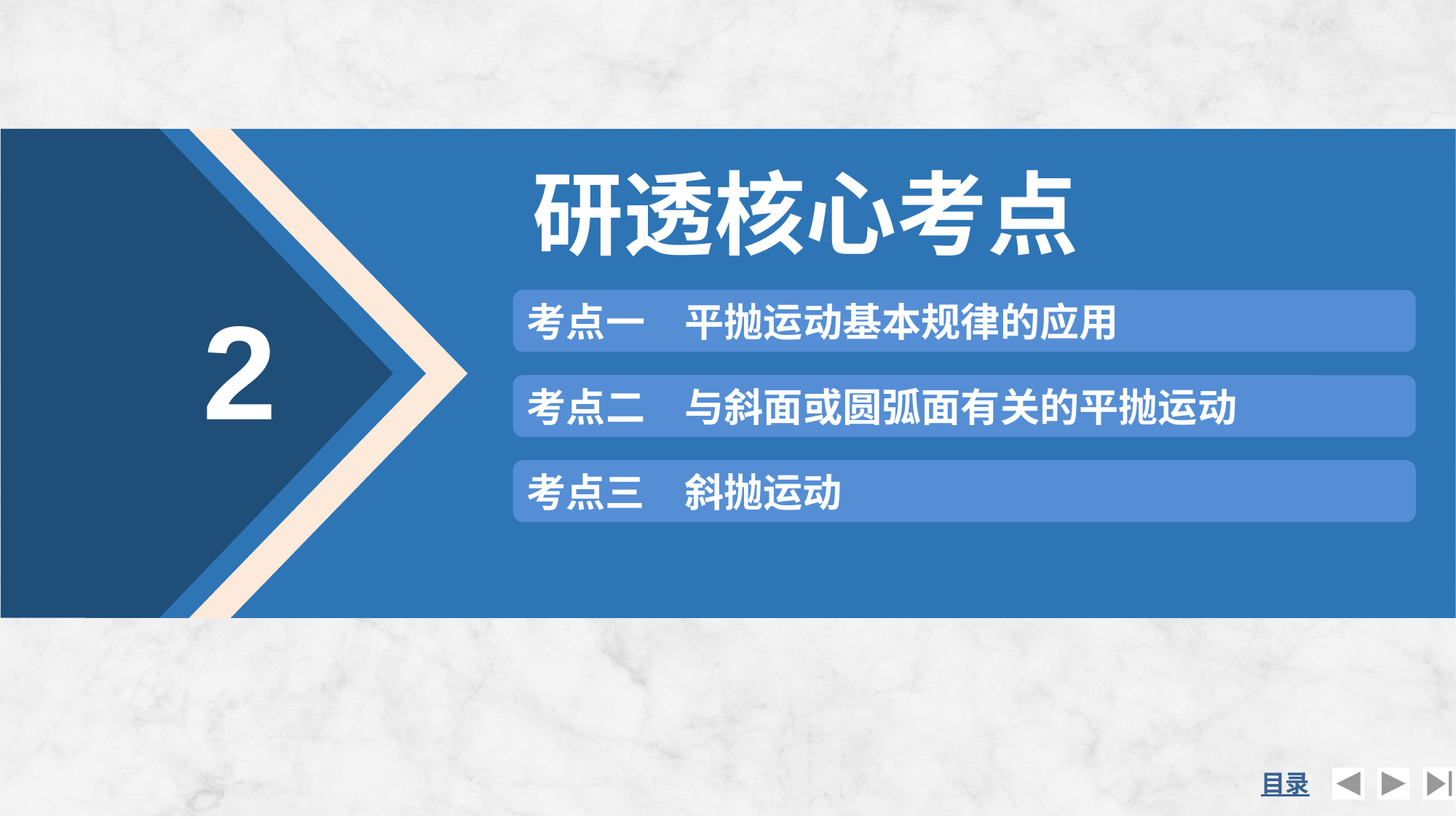

研透核心考点
2
考点一　平抛运动基本规律的应用
考点二　与斜面或圆弧面有关的平抛运动
考点三　斜抛运动